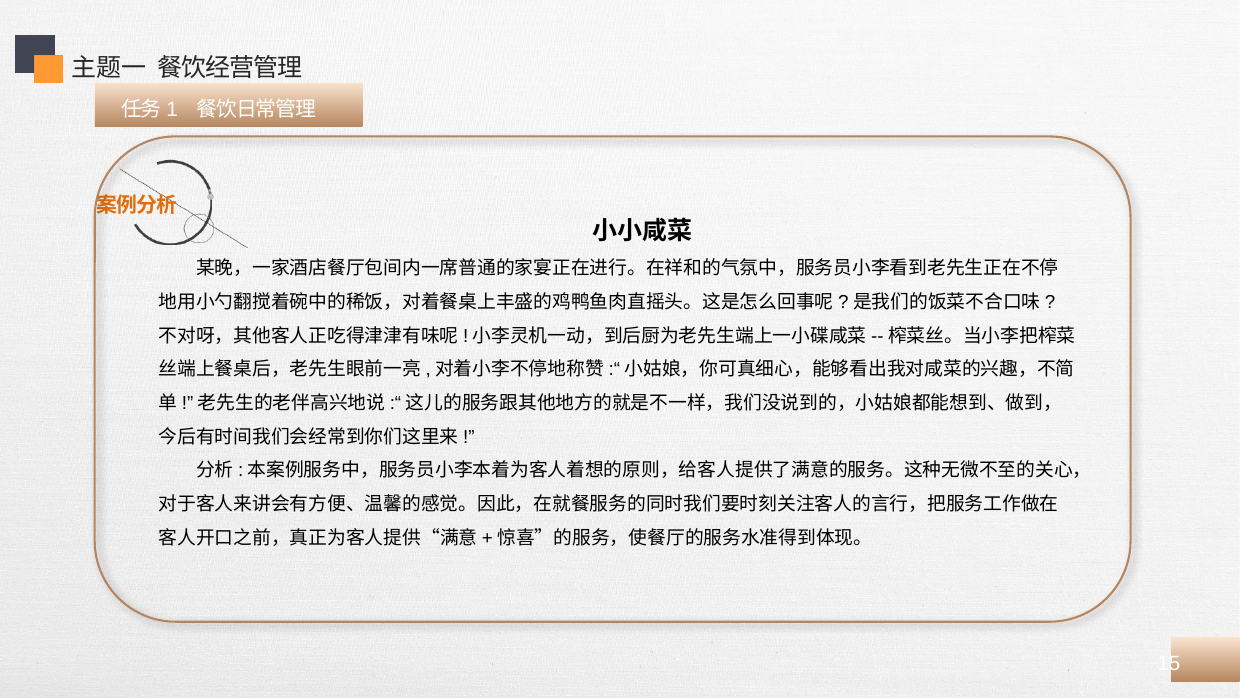

主题一  餐饮经营管理
 任务1   餐饮日常管理

小小咸菜
某晚，一家酒店餐厅包间内一席普通的家宴正在进行。在祥和的气氛中，服务员小李看到老先生正在不停地用小勺翻搅着碗中的稀饭，对着餐桌上丰盛的鸡鸭鱼肉直摇头。这是怎么回事呢?是我们的饭菜不合口味?不对呀，其他客人正吃得津津有味呢!小李灵机一动，到后厨为老先生端上一小碟咸菜--榨菜丝。当小李把榨菜丝端上餐桌后，老先生眼前一亮,对着小李不停地称赞:“小姑娘，你可真细心，能够看出我对咸菜的兴趣，不简单!”老先生的老伴高兴地说:“这儿的服务跟其他地方的就是不一样，我们没说到的，小姑娘都能想到、做到，今后有时间我们会经常到你们这里来!”
分析:本案例服务中，服务员小李本着为客人着想的原则，给客人提供了满意的服务。这种无微不至的关心，对于客人来讲会有方便、温馨的感觉。因此，在就餐服务的同时我们要时刻关注客人的言行，把服务工作做在客人开口之前，真正为客人提供“满意+惊喜”的服务，使餐厅的服务水准得到体现。